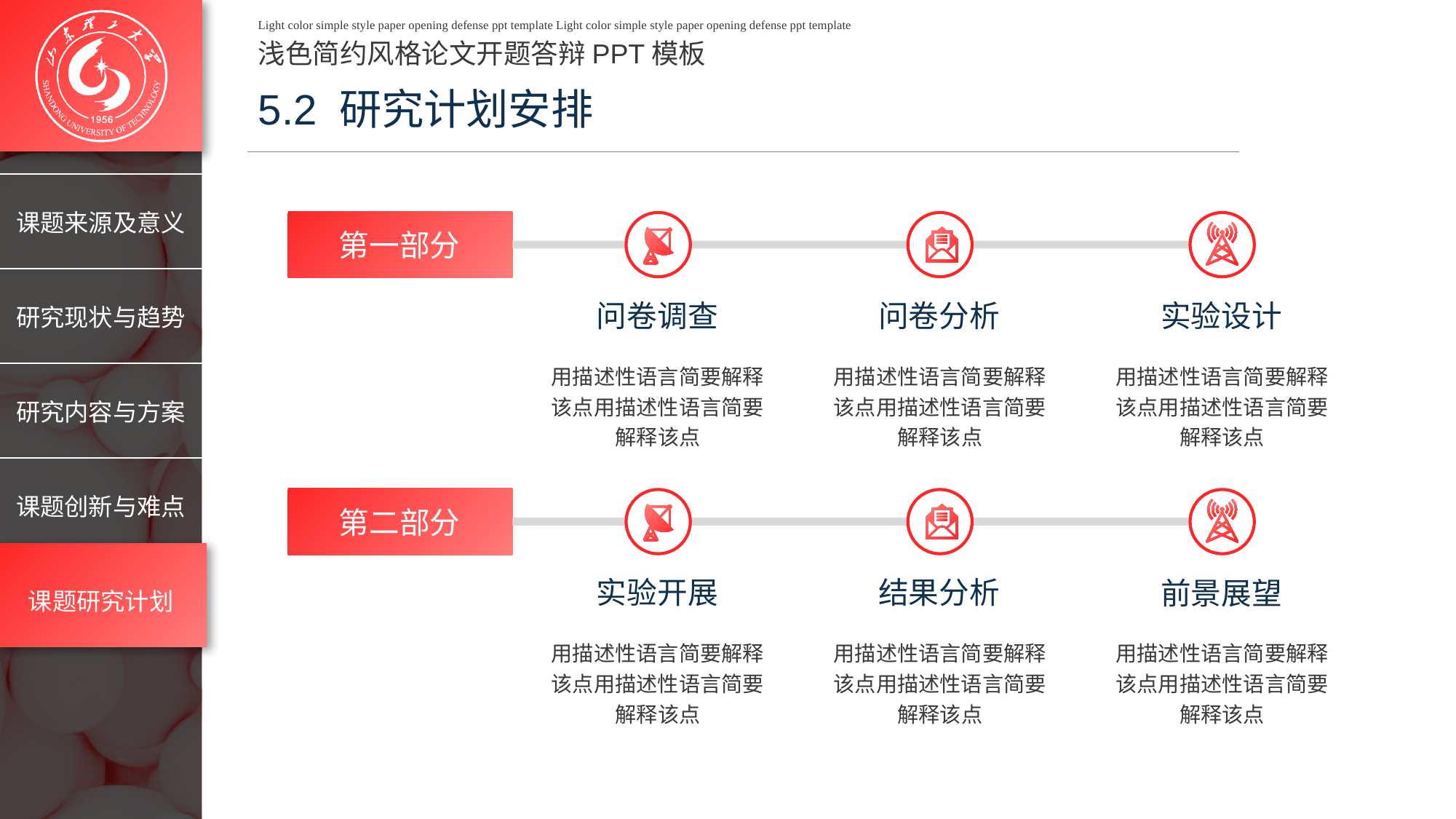

Light color simple style paper opening defense ppt template Light color simple style paper opening defense ppt template
浅色简约风格论文开题答辩PPT模板
5.2 研究计划安排

第一部分

问卷调查
问卷分析
实验设计
用描述性语言简要解释该点用描述性语言简要解释该点
用描述性语言简要解释该点用描述性语言简要解释该点
用描述性语言简要解释该点用描述性语言简要解释该点

第二部分

实验开展
结果分析
前景展望
用描述性语言简要解释该点用描述性语言简要解释该点
用描述性语言简要解释该点用描述性语言简要解释该点
用描述性语言简要解释该点用描述性语言简要解释该点